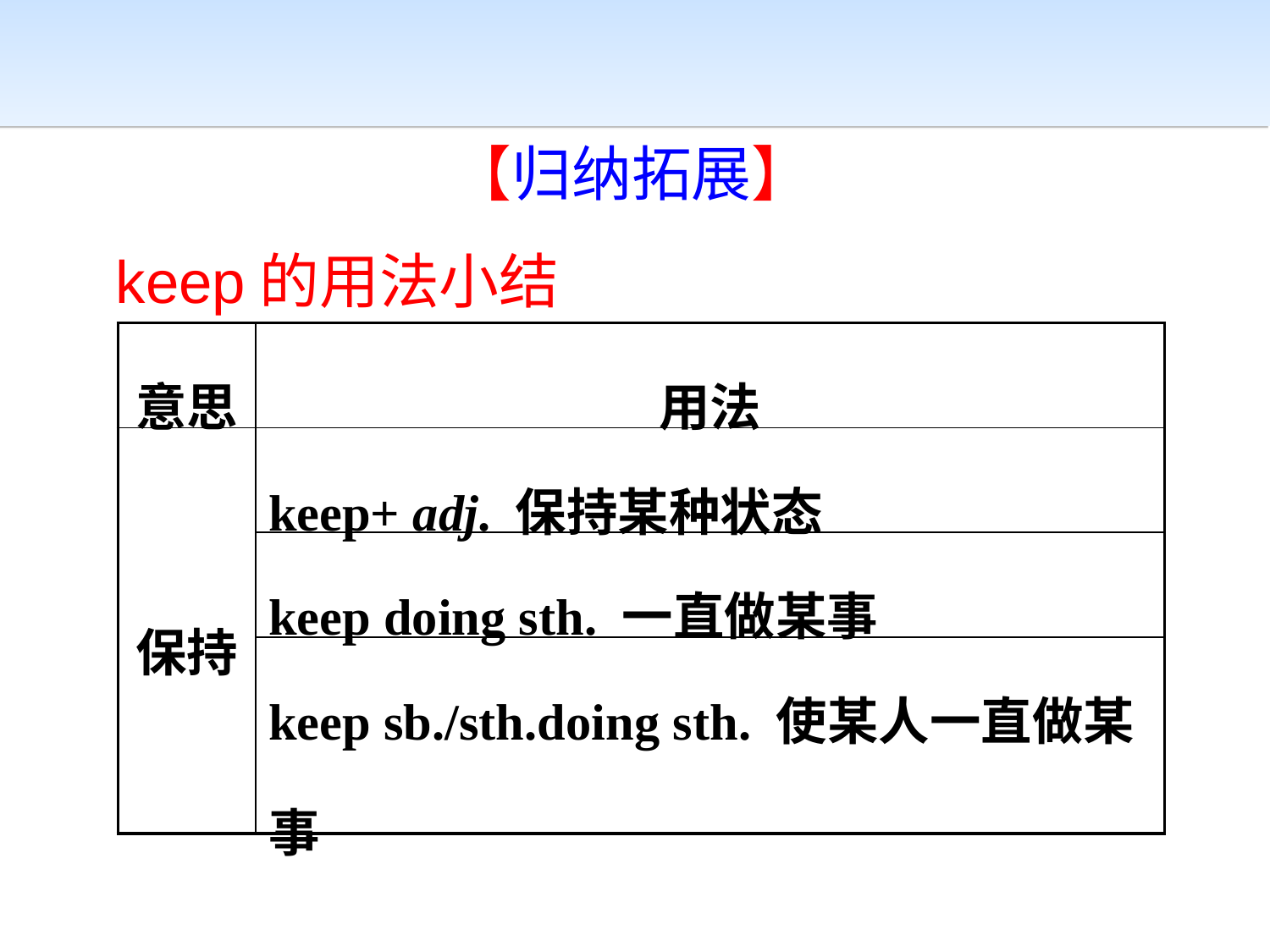

【归纳拓展】
keep的用法小结
| 意思 | 用法 |
| --- | --- |
| 保持 | keep+ adj. 保持某种状态 |
|  | keep doing sth. 一直做某事 |
|  | keep sb./sth.doing sth. 使某人一直做某事 |